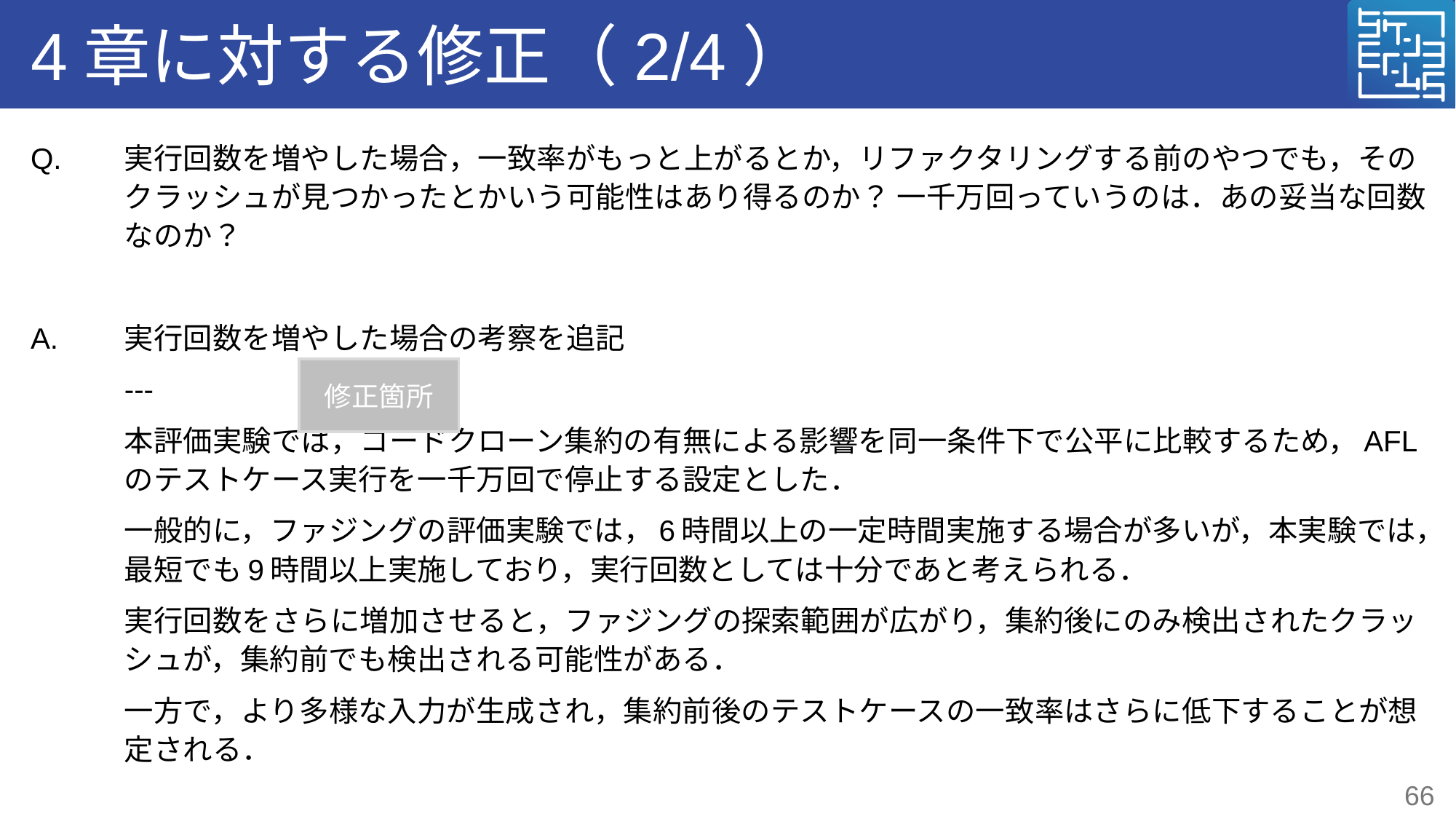

# 4章に対する修正（2/4）
Q.	実行回数を増やした場合，一致率がもっと上がるとか，リファクタリングする前のやつでも，そのクラッシュが見つかったとかいう可能性はあり得るのか？ 一千万回っていうのは．あの妥当な回数なのか？

A.	実行回数を増やした場合の考察を追記
	---
	本評価実験では，コードクローン集約の有無による影響を同一条件下で公平に比較するため，AFLのテストケース実行を一千万回で停止する設定とした．
	一般的に，ファジングの評価実験では，6時間以上の一定時間実施する場合が多いが，本実験では，最短でも9時間以上実施しており，実行回数としては十分であと考えられる．
	実行回数をさらに増加させると，ファジングの探索範囲が広がり，集約後にのみ検出されたクラッシュが，集約前でも検出される可能性がある．
	一方で，より多様な入力が生成され，集約前後のテストケースの一致率はさらに低下することが想定される．

修正箇所
66